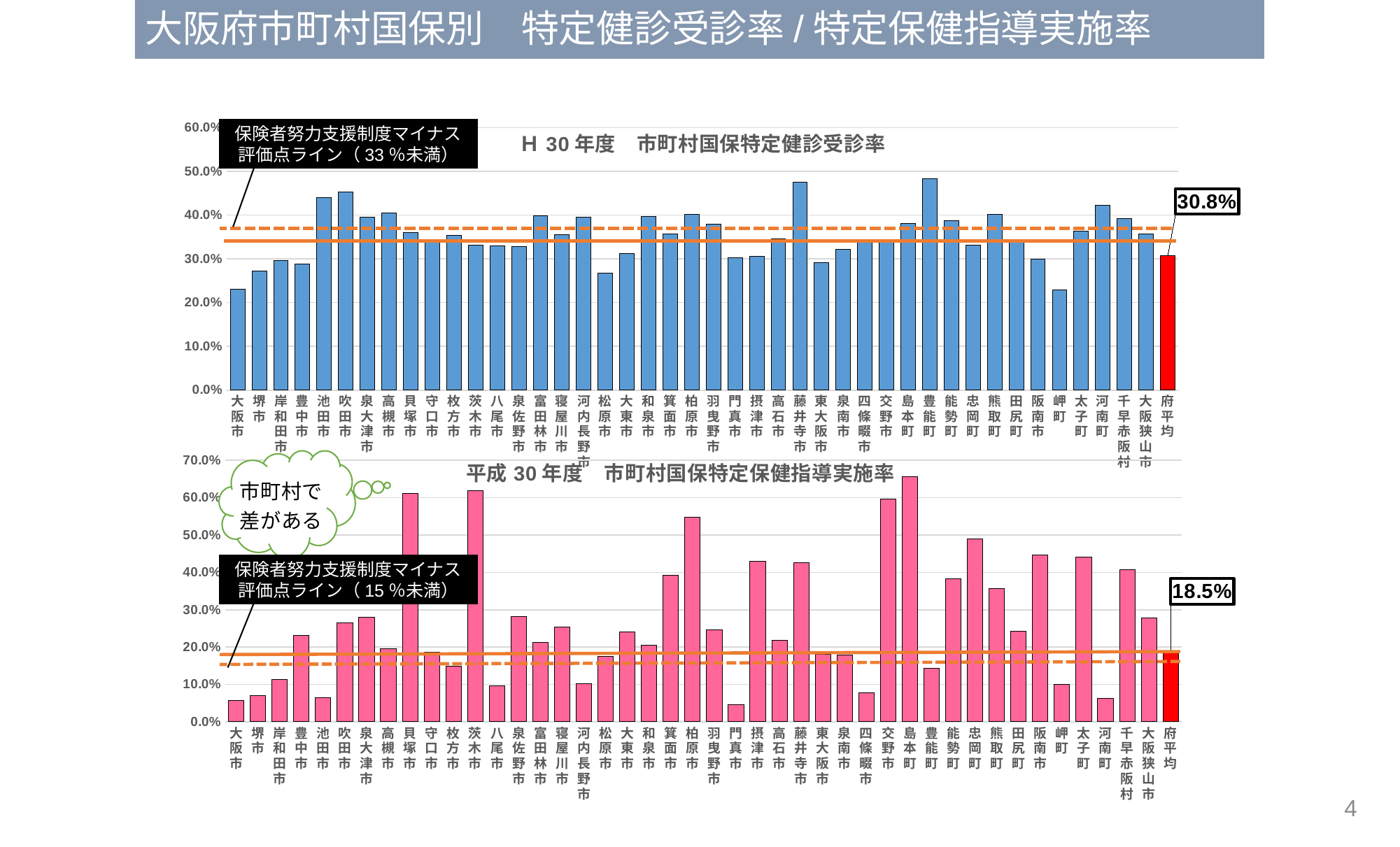

大阪府市町村国保別　特定健診受診率/特定保健指導実施率

### Chart: Ｈ30年度　市町村国保特定健診受診率

| Category |  |
|---|---|
| 大阪市 | 0.23129363745621778 |
| 堺市 | 0.2723028167930711 |
| 岸和田市 | 0.295378250991828 |
| 豊中市 | 0.2880876891022738 |
| 池田市 | 0.44069311696348756 |
| 吹田市 | 0.4526936026936027 |
| 泉大津市 | 0.39539806718821907 |
| 高槻市 | 0.40522290617422124 |
| 貝塚市 | 0.36046605062274006 |
| 守口市 | 0.34423121387283234 |
| 枚方市 | 0.3543348130212537 |
| 茨木市 | 0.3311203760257057 |
| 八尾市 | 0.32947646596671665 |
| 泉佐野市 | 0.32744268558951967 |
| 富田林市 | 0.3988887018016501 |
| 寝屋川市 | 0.3552305011353435 |
| 河内長野市 | 0.39475935828877007 |
| 松原市 | 0.26787273256377925 |
| 大東市 | 0.3126322471434617 |
| 和泉市 | 0.39703072174040865 |
| 箕面市 | 0.356918157908308 |
| 柏原市 | 0.4014822848879248 |
| 羽曳野市 | 0.3798170075349839 |
| 門真市 | 0.3018941612966218 |
| 摂津市 | 0.3052037234854265 |
| 高石市 | 0.34620869978607083 |
| 藤井寺市 | 0.47582947720783697 |
| 東大阪市 | 0.29103271845967416 |
| 泉南市 | 0.32174721189591077 |
| 四條畷市 | 0.3446549874865928 |
| 交野市 | 0.3401799509224757 |
| 島本町 | 0.3803921568627451 |
| 豊能町 | 0.48261065943992776 |
| 能勢町 | 0.3867717915024091 |
| 忠岡町 | 0.33127651369070577 |
| 熊取町 | 0.4010102427388803 |
| 田尻町 | 0.33767441860465114 |
| 阪南市 | 0.2996149443230305 |
| 岬町 | 0.22951825713409021 |
| 太子町 | 0.3631601920558708 |
| 河南町 | 0.4227553616866594 |
| 千早赤阪村 | 0.3917995444191344 |
| 大阪狭山市 | 0.3563847997261212 |
| 府平均 | 0.3075618681009365 |
保険者努力支援制度マイナス評価点ライン（33％未満）

### Chart: 平成30年度　市町村国保特定保健指導実施率

| Category |  |
|---|---|
| 大阪市 | 0.0566911250873515 |
| 堺市 | 0.070681931309109 |
| 岸和田市 | 0.1130952380952381 |
| 豊中市 | 0.23072687224669602 |
| 池田市 | 0.06360946745562131 |
| 吹田市 | 0.26404666871354004 |
| 泉大津市 | 0.2796420581655481 |
| 高槻市 | 0.19641255605381167 |
| 貝塚市 | 0.6114519427402862 |
| 守口市 | 0.18610634648370497 |
| 枚方市 | 0.14965149651496515 |
| 茨木市 | 0.6196414653156664 |
| 八尾市 | 0.09696609161213564 |
| 泉佐野市 | 0.28085106382978725 |
| 富田林市 | 0.21216041397153945 |
| 寝屋川市 | 0.253683536194747 |
| 河内長野市 | 0.1020979020979021 |
| 松原市 | 0.17559523809523808 |
| 大東市 | 0.2404227212681638 |
| 和泉市 | 0.20414673046251994 |
| 箕面市 | 0.3927536231884058 |
| 柏原市 | 0.5482456140350878 |
| 羽曳野市 | 0.24645161290322581 |
| 門真市 | 0.0450070323488045 |
| 摂津市 | 0.42962962962962964 |
| 高石市 | 0.21839080459770116 |
| 藤井寺市 | 0.4258064516129032 |
| 東大阪市 | 0.18135654697134568 |
| 泉南市 | 0.17866004962779156 |
| 四條畷市 | 0.07712765957446809 |
| 交野市 | 0.5961538461538461 |
| 島本町 | 0.6568047337278107 |
| 豊能町 | 0.14222222222222222 |
| 能勢町 | 0.3821138211382114 |
| 忠岡町 | 0.49038461538461536 |
| 熊取町 | 0.3567073170731707 |
| 田尻町 | 0.24242424242424243 |
| 阪南市 | 0.44715447154471544 |
| 岬町 | 0.1 |
| 太子町 | 0.44086021505376344 |
| 河南町 | 0.06338028169014084 |
| 千早赤阪村 | 0.4067796610169492 |
| 大阪狭山市 | 0.27761194029850744 |
| 府平均 | 0.18513361871908898 |
保険者努力支援制度マイナス評価点ライン（15％未満）
4